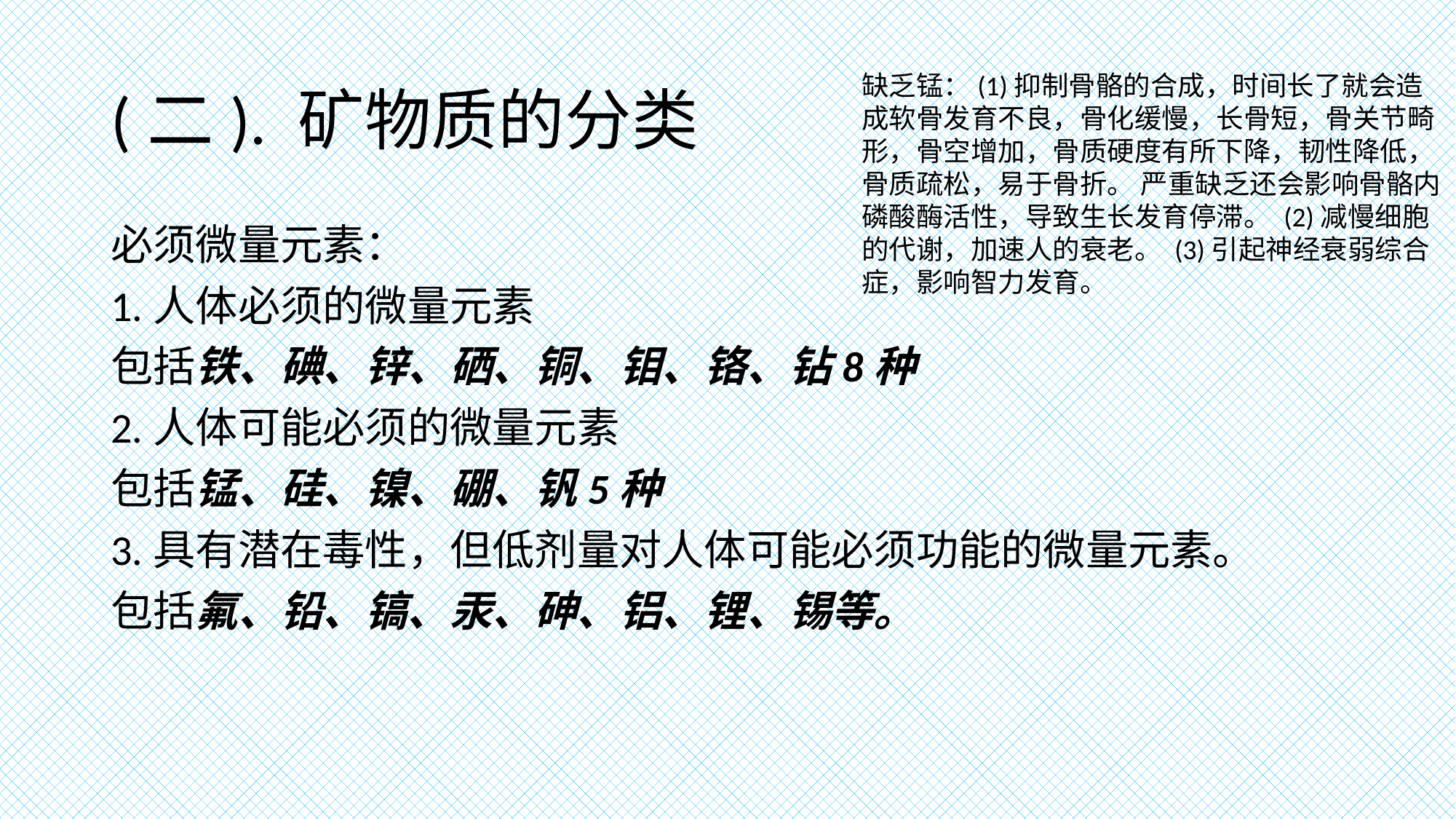

# (二). 矿物质的分类
缺乏锰：(1)抑制骨骼的合成，时间长了就会造成软骨发育不良，骨化缓慢，长骨短，骨关节畸形，骨空增加，骨质硬度有所下降，韧性降低，骨质疏松，易于骨折。 严重缺乏还会影响骨骼内磷酸酶活性，导致生长发育停滞。 (2)减慢细胞的代谢，加速人的衰老。 (3)引起神经衰弱综合症，影响智力发育。
必须微量元素：
1.人体必须的微量元素
包括铁、碘、锌、硒、铜、钼、铬、钻8种
2.人体可能必须的微量元素
包括锰、硅、镍、硼、钒5种
3.具有潜在毒性，但低剂量对人体可能必须功能的微量元素。
包括氟、铅、镐、汞、砷、铝、锂、锡等。